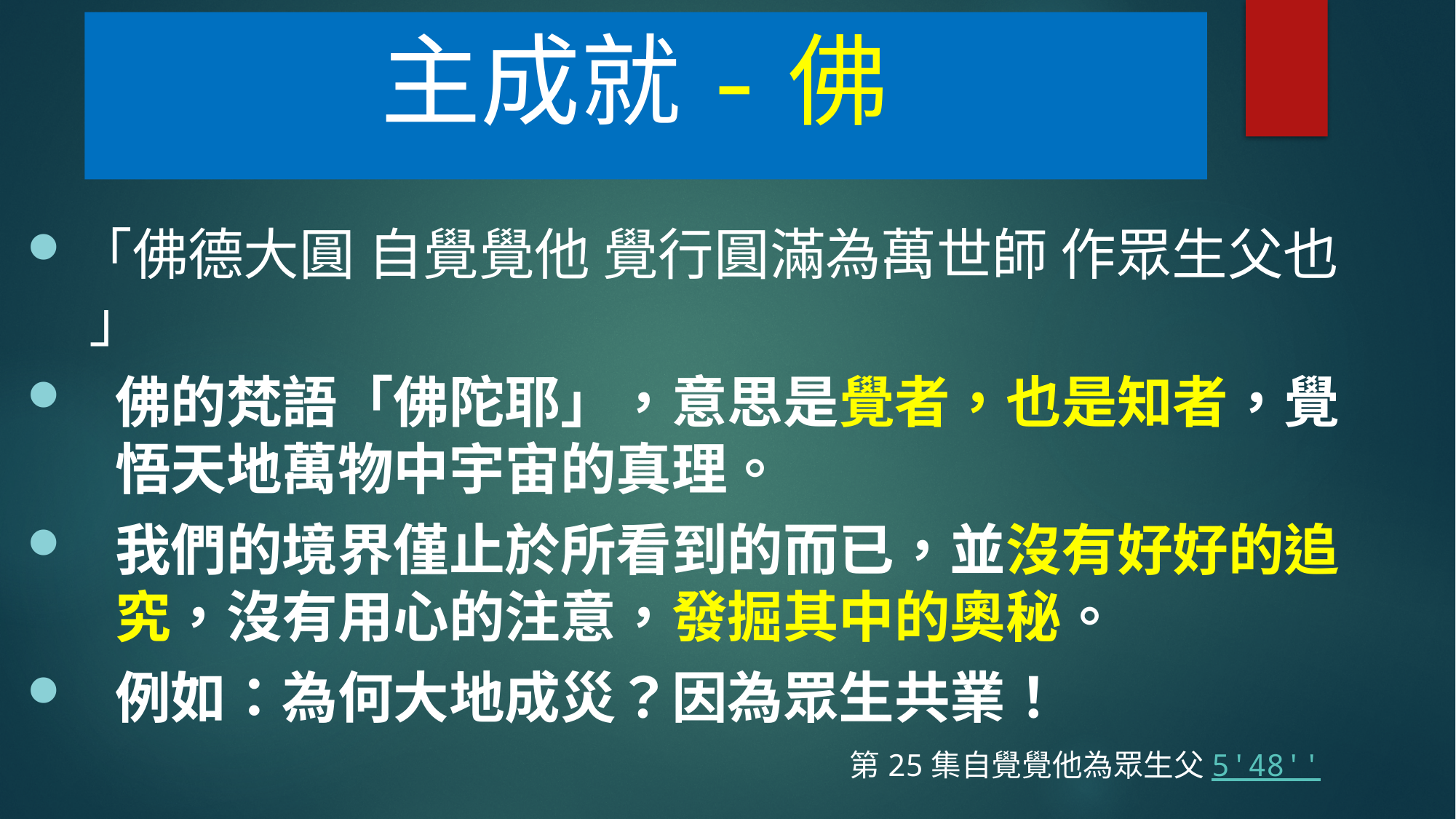

# 主成就-佛
「佛德大圓 自覺覺他 覺行圓滿為萬世師 作眾生父也 」
佛的梵語「佛陀耶」，意思是覺者，也是知者，覺悟天地萬物中宇宙的真理。
我們的境界僅止於所看到的而已，並沒有好好的追究，沒有用心的注意，發掘其中的奧秘。
例如：為何大地成災？因為眾生共業！
第25集自覺覺他為眾生父5'48''